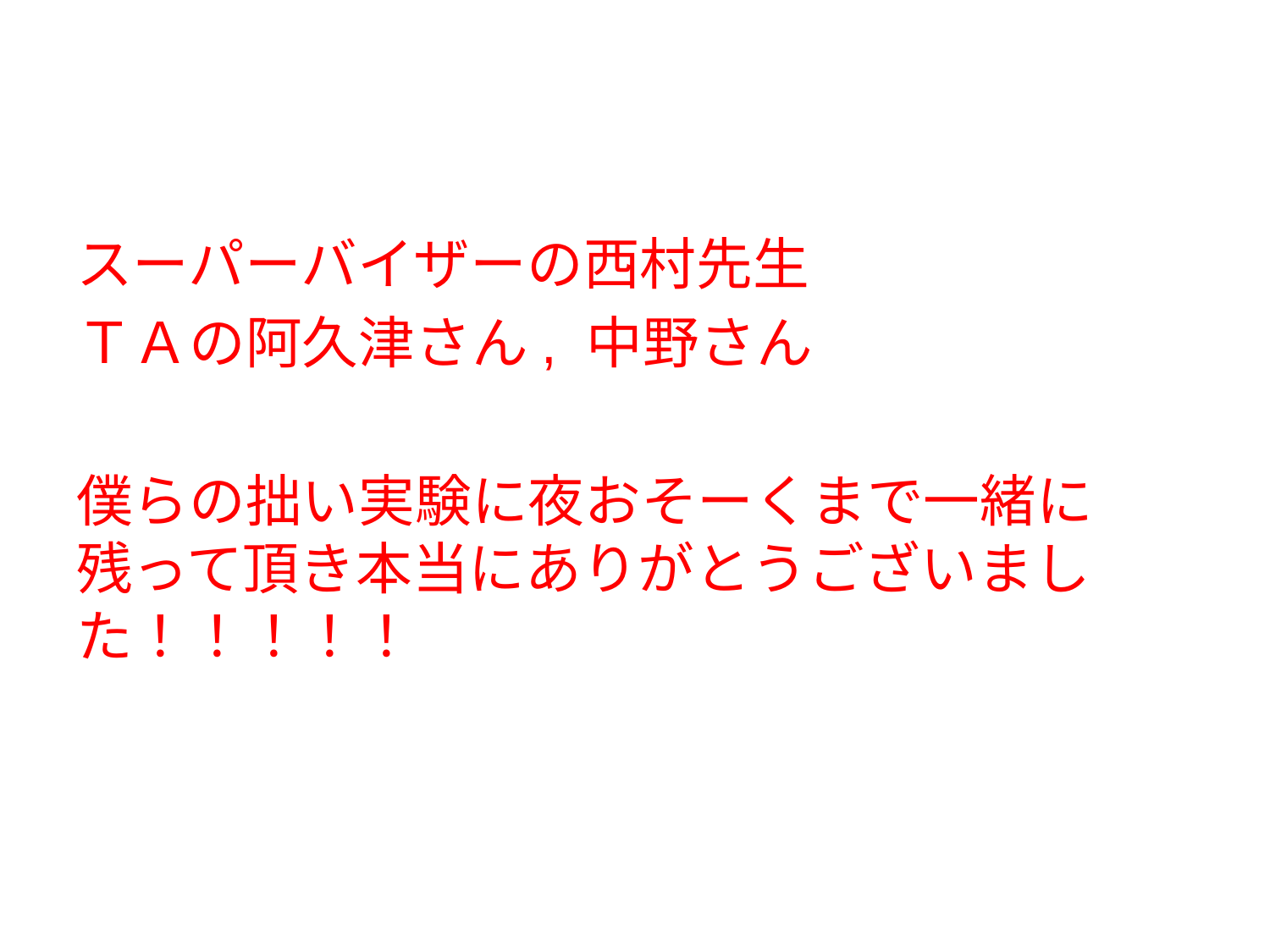

#
スーパーバイザーの西村先生
ＴＡの阿久津さん, 中野さん

僕らの拙い実験に夜おそーくまで一緒に残って頂き本当にありがとうございました！！！！！